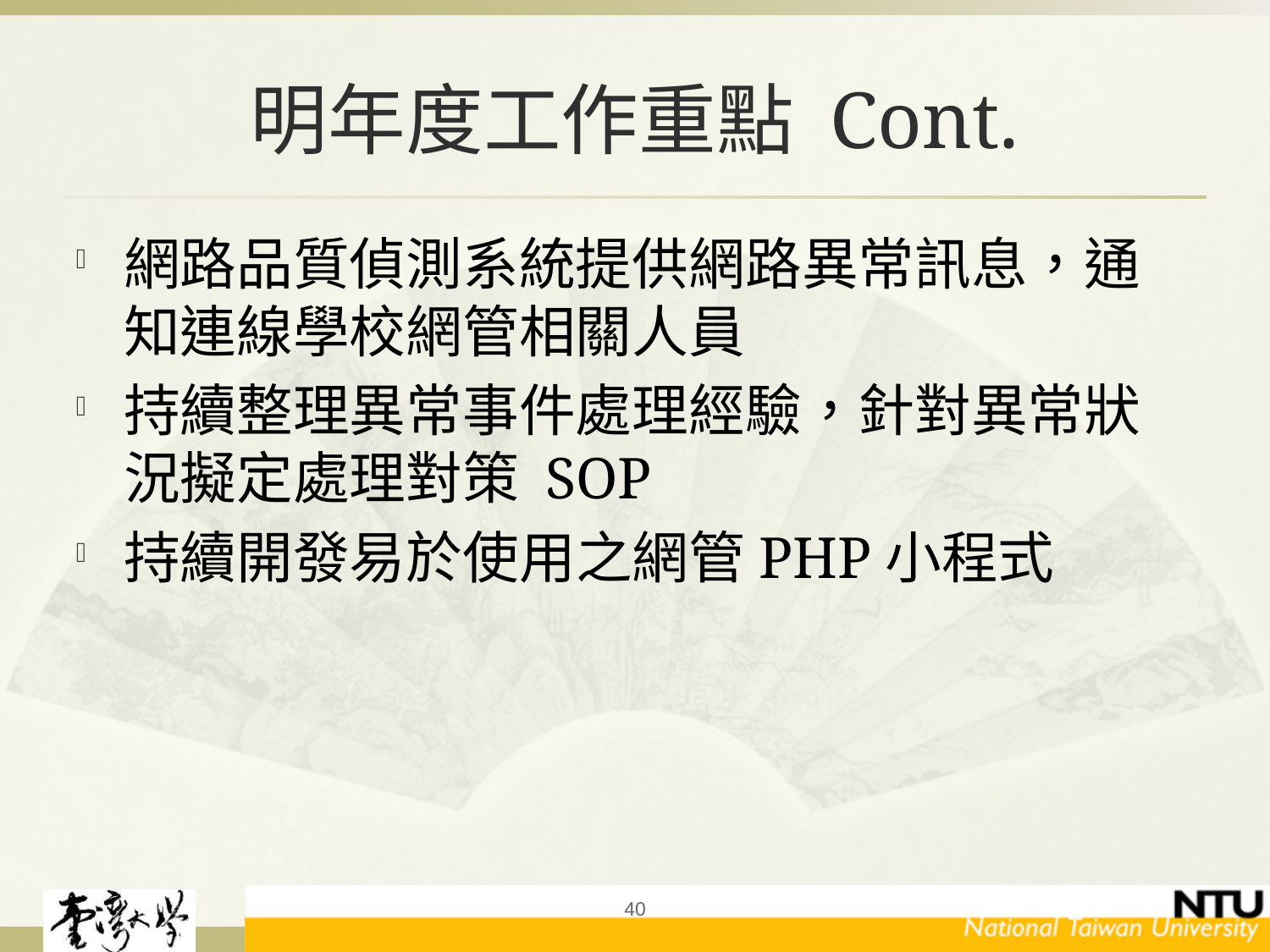

# 明年度工作重點 Cont.
網路品質偵測系統提供網路異常訊息，通知連線學校網管相關人員
持續整理異常事件處理經驗，針對異常狀況擬定處理對策 SOP
持續開發易於使用之網管PHP小程式
40